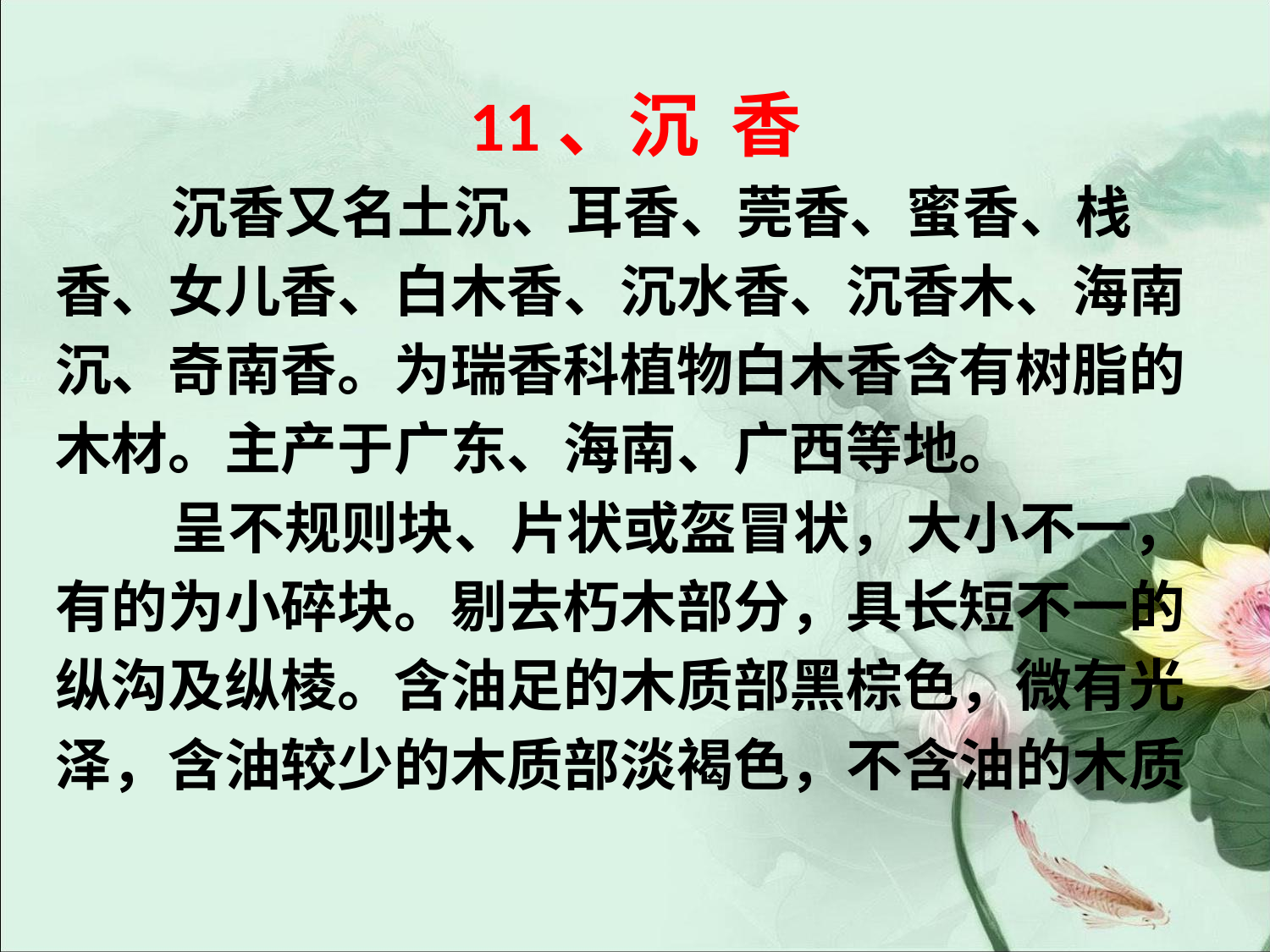

#
11、沉  香
        沉香又名土沉、耳香、莞香、蜜香、栈
香、女儿香、白木香、沉水香、沉香木、海南
沉、奇南香。为瑞香科植物白木香含有树脂的
木材。主产于广东、海南、广西等地。
        呈不规则块、片状或盔冒状，大小不一，
有的为小碎块。剔去朽木部分，具长短不一的
纵沟及纵棱。含油足的木质部黑棕色，微有光
泽，含油较少的木质部淡褐色，不含油的木质